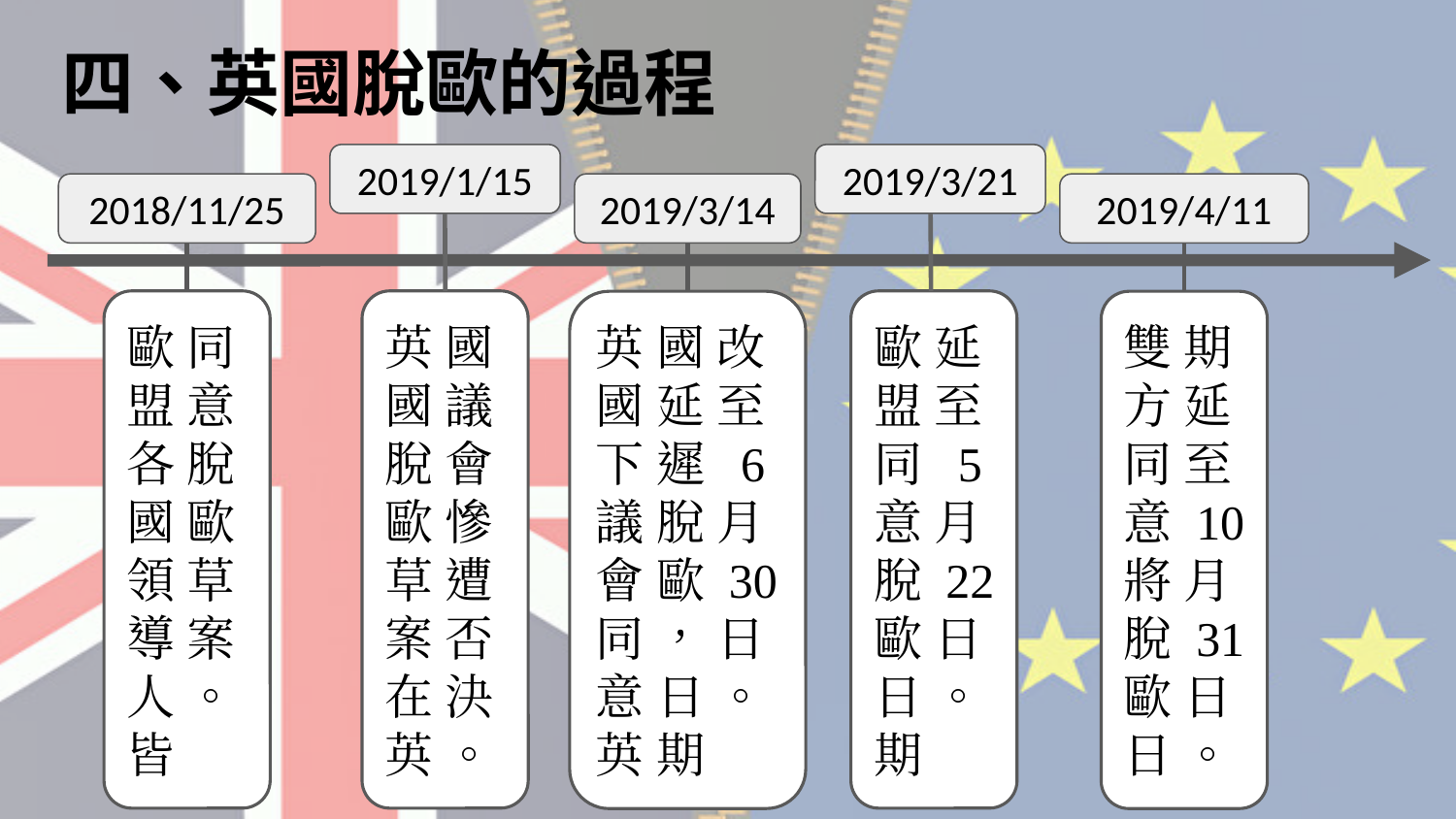

# 四、英國脫歐的過程
2019/1/15
2019/3/21
2018/11/25
2019/3/14
2019/4/11
歐 同
盟 意
各 脫
國 歐
領 草
導 案
人 。
皆
英 國
國 議
脫 會
歐 慘
草 遭
案 否
在 決
英 。
歐 延
盟 至
同  5
意 月
脫 22
歐 日
日 。
期
英 國 改
國 延 至
下 遲  6
議 脫 月
會 歐 30
同 ， 日
意 日 。
英 期
雙 期
方 延
同 至
意 10
將 月
脫 31
歐 日
日 。